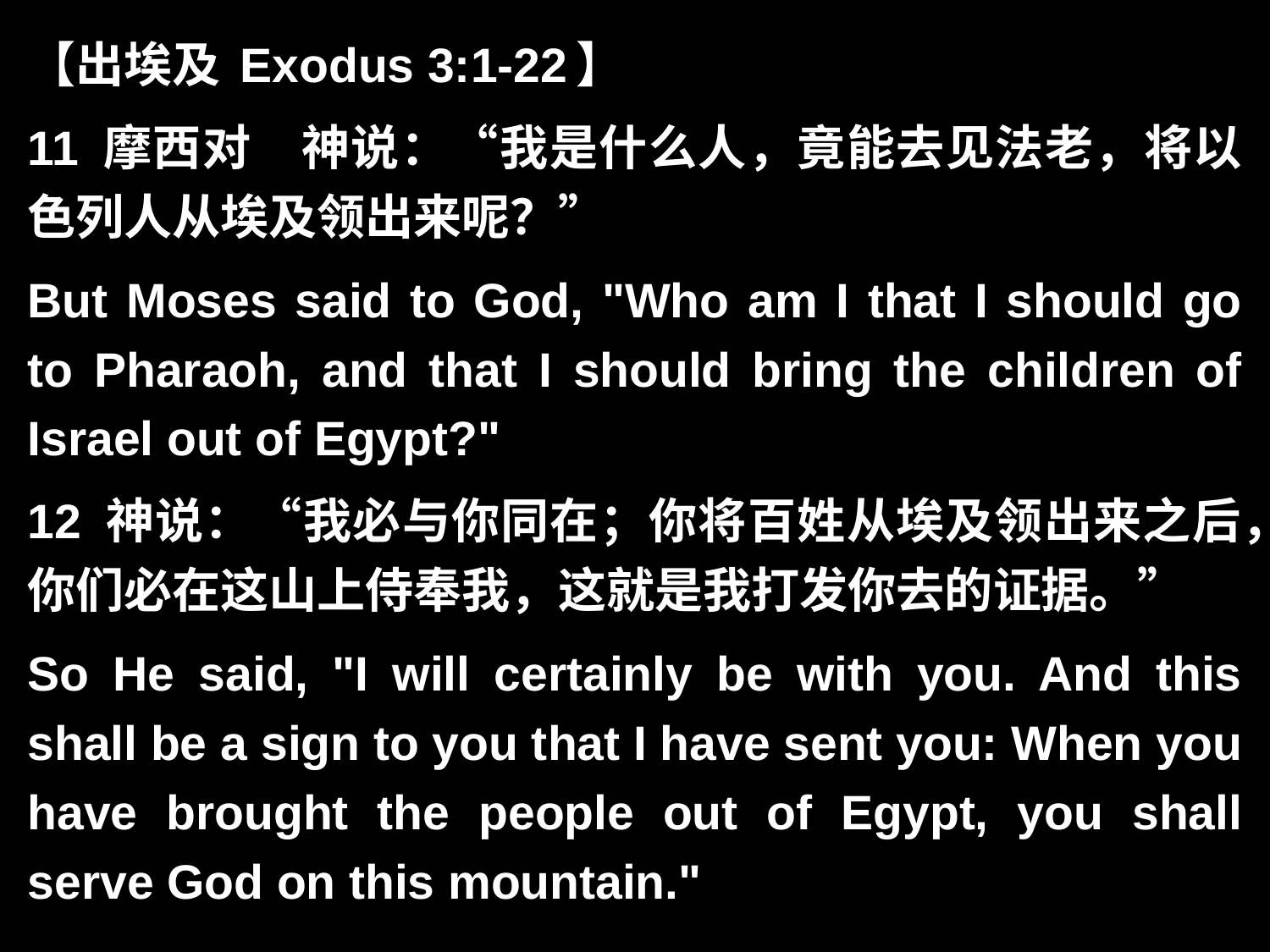

【出埃及 Exodus 3:1-22】
11 摩西对　神说：“我是什么人，竟能去见法老，将以色列人从埃及领出来呢？”
But Moses said to God, "Who am I that I should go to Pharaoh, and that I should bring the children of Israel out of Egypt?"
12 神说：“我必与你同在；你将百姓从埃及领出来之后，你们必在这山上侍奉我，这就是我打发你去的证据。”
So He said, "I will certainly be with you. And this shall be a sign to you that I have sent you: When you have brought the people out of Egypt, you shall serve God on this mountain."